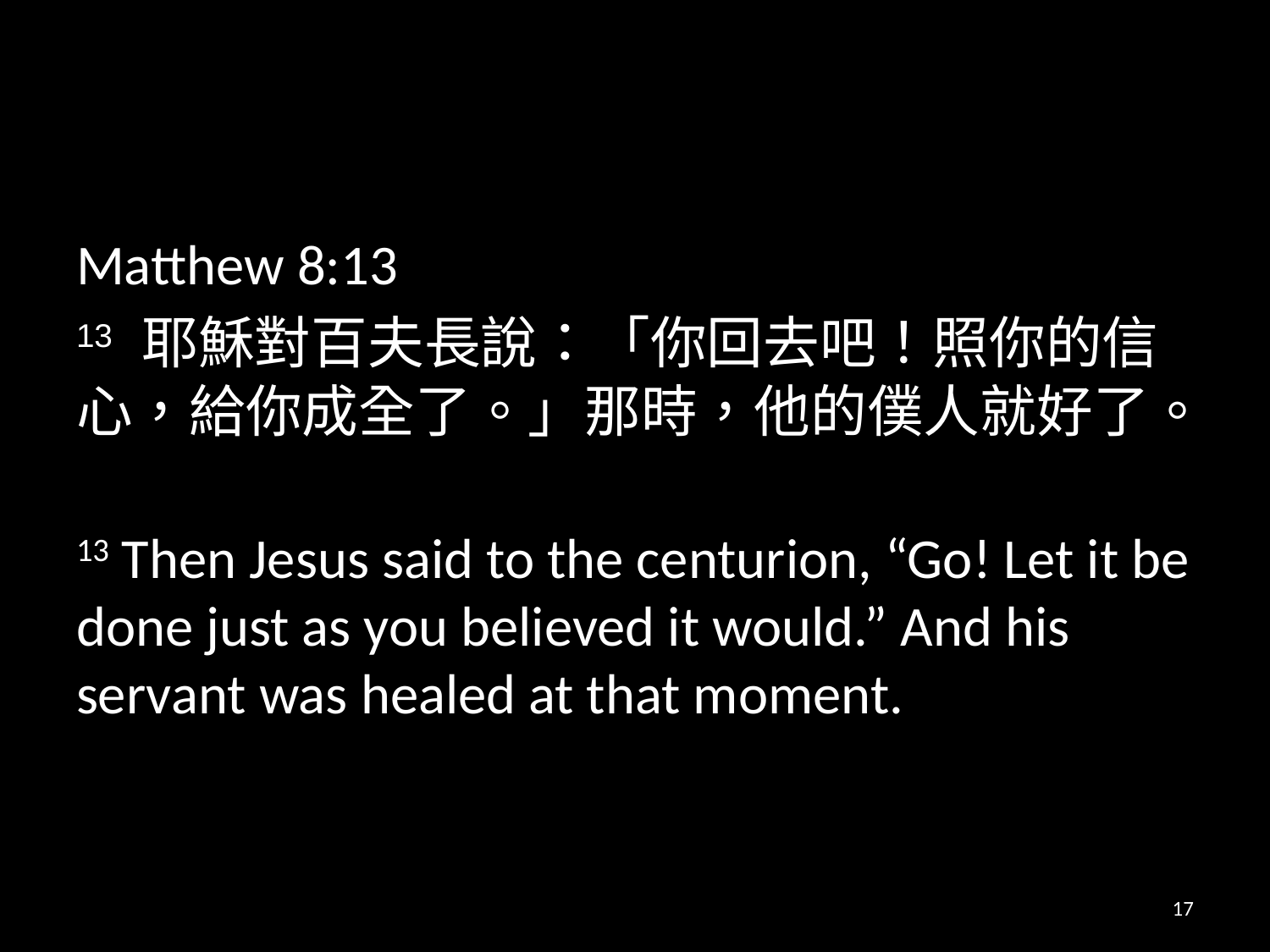

#
Matthew 8:13
13 耶穌對百夫長說：「你回去吧！照你的信心，給你成全了。」那時，他的僕人就好了。
13 Then Jesus said to the centurion, “Go! Let it be done just as you believed it would.” And his servant was healed at that moment.

17